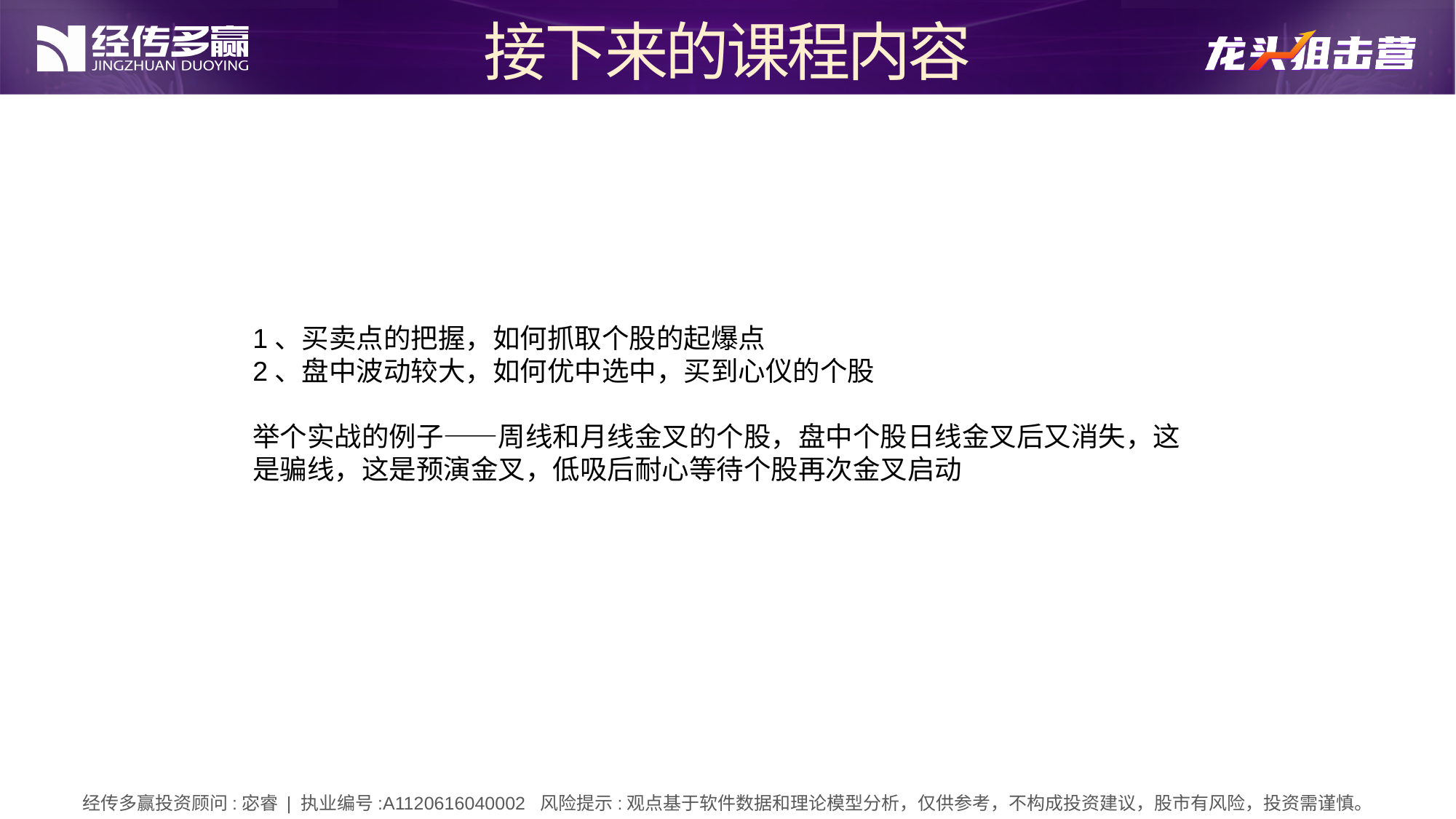

接下来的课程内容
1、买卖点的把握，如何抓取个股的起爆点
2、盘中波动较大，如何优中选中，买到心仪的个股

举个实战的例子——周线和月线金叉的个股，盘中个股日线金叉后又消失，这是骗线，这是预演金叉，低吸后耐心等待个股再次金叉启动